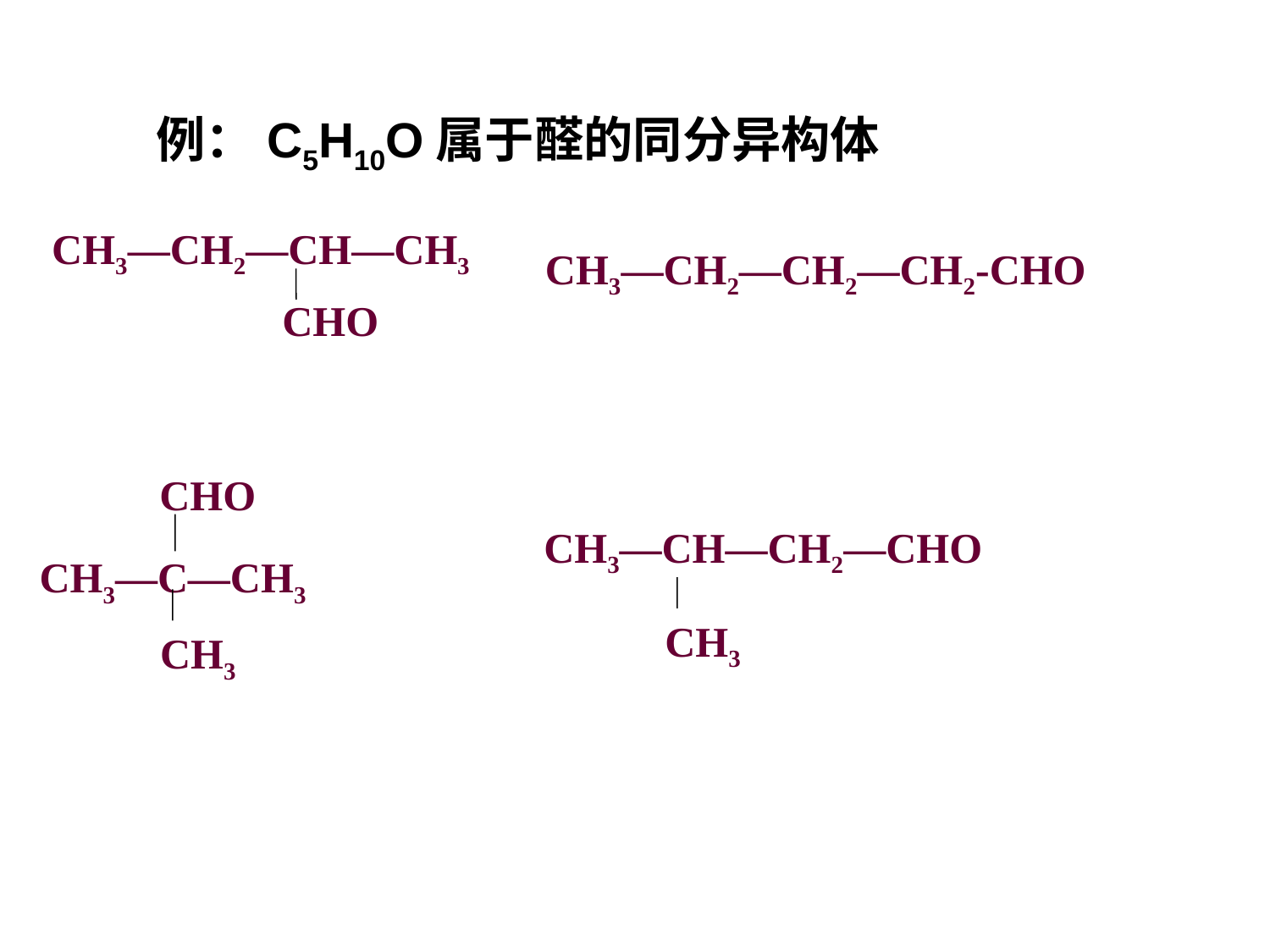

例：C5H10O属于醛的同分异构体
CH3—CH2—CH—CH3

CHO
CH3—CH2—CH2—CH2-CHO
CHO

CH3—CH—CH2—CHO

CH3
CH3
CH3—C—CH3